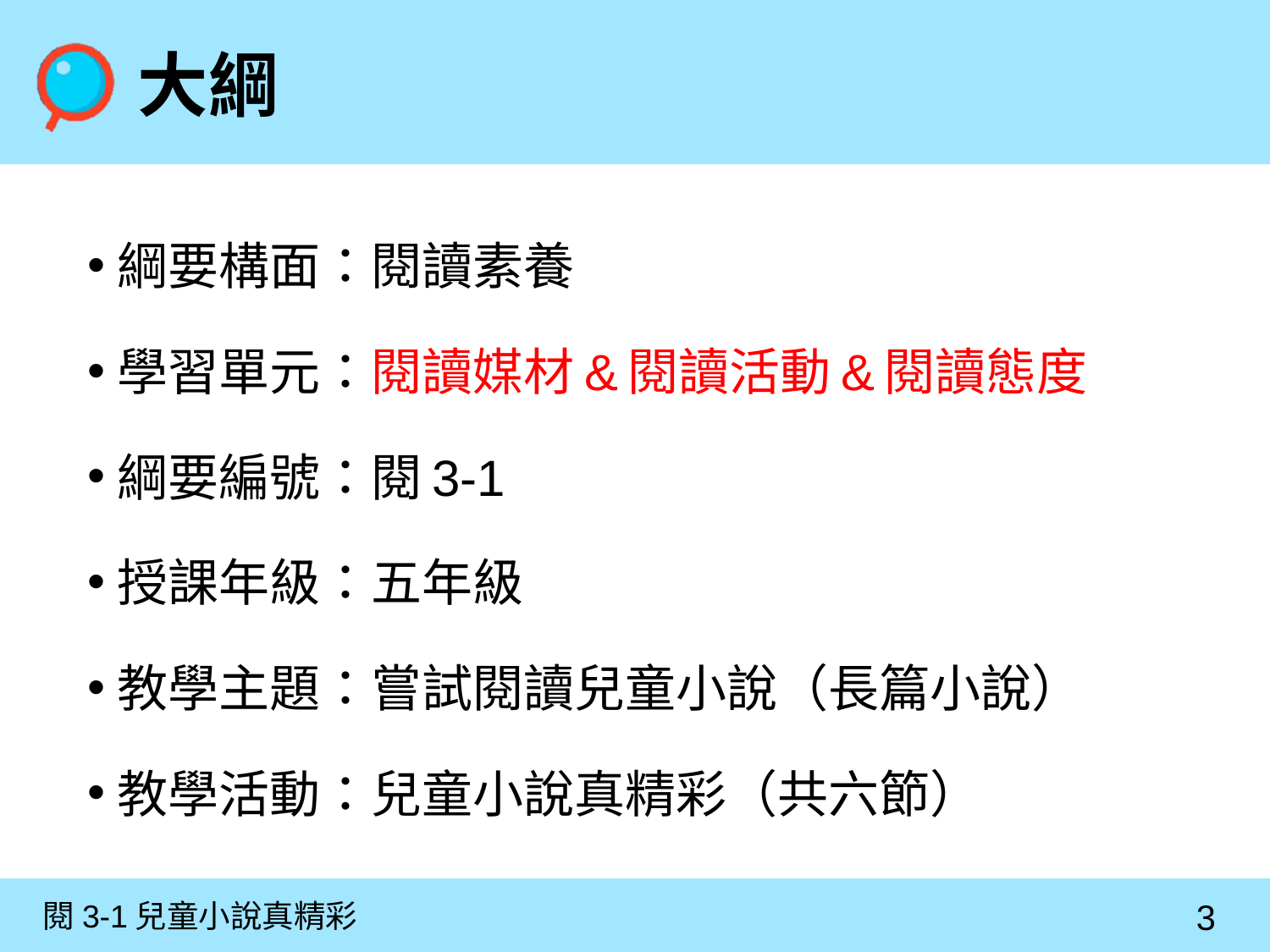

# 大綱

綱要構面：閱讀素養
學習單元：閱讀媒材&閱讀活動&閱讀態度
綱要編號：閱3-1
授課年級：五年級
教學主題：嘗試閱讀兒童小說（長篇小說）
教學活動：兒童小說真精彩（共六節）

3